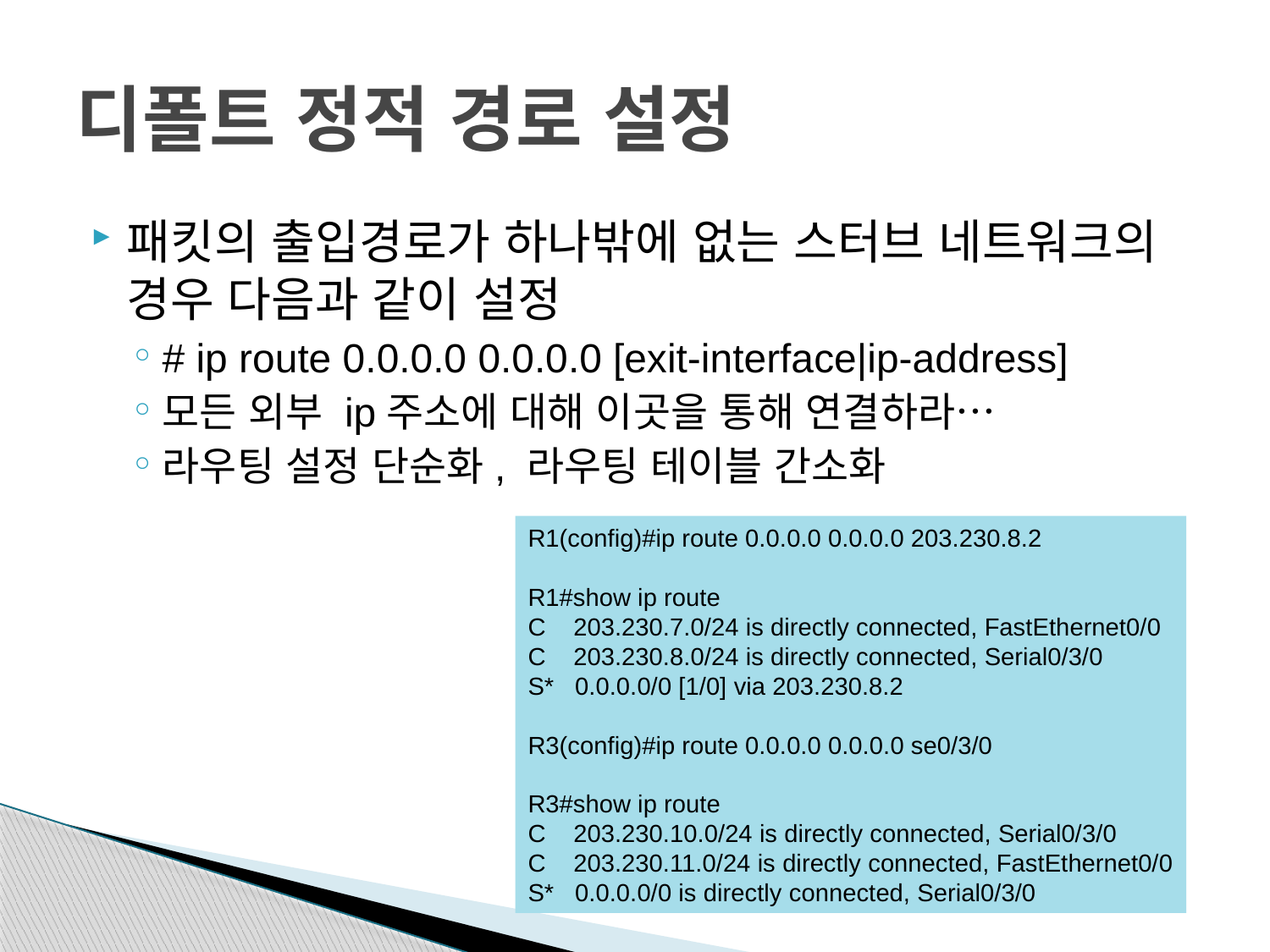

# 디폴트 정적 경로 설정
패킷의 출입경로가 하나밖에 없는 스터브 네트워크의 경우 다음과 같이 설정
# ip route 0.0.0.0 0.0.0.0 [exit-interface|ip-address]
모든 외부 ip주소에 대해 이곳을 통해 연결하라…
라우팅 설정 단순화, 라우팅 테이블 간소화
R1(config)#ip route 0.0.0.0 0.0.0.0 203.230.8.2

R1#show ip route
C    203.230.7.0/24 is directly connected, FastEthernet0/0
C    203.230.8.0/24 is directly connected, Serial0/3/0
S*   0.0.0.0/0 [1/0] via 203.230.8.2

R3(config)#ip route 0.0.0.0 0.0.0.0 se0/3/0

R3#show ip route
C    203.230.10.0/24 is directly connected, Serial0/3/0
C    203.230.11.0/24 is directly connected, FastEthernet0/0
S*   0.0.0.0/0 is directly connected, Serial0/3/0